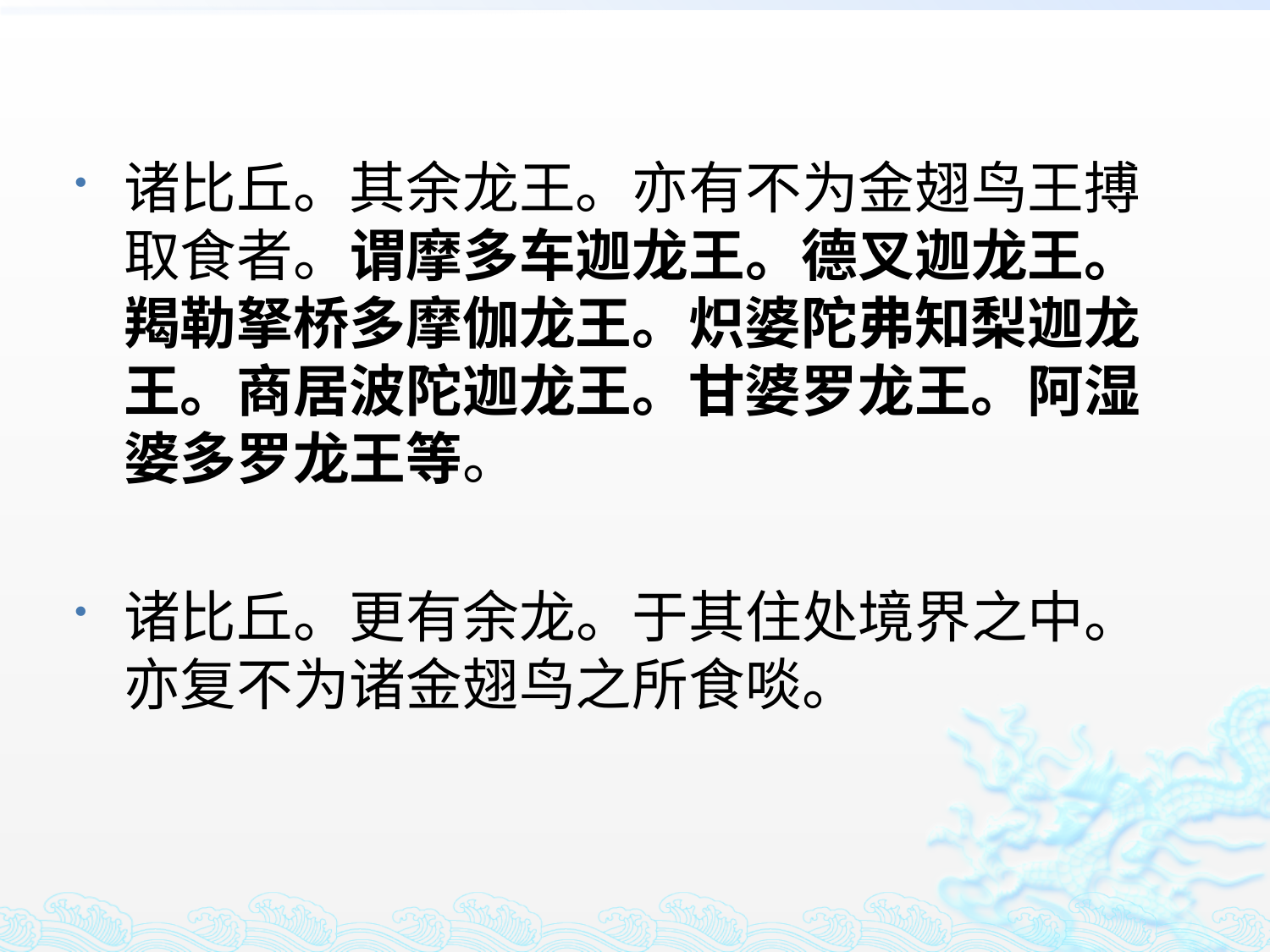

诸比丘。其余龙王。亦有不为金翅鸟王搏取食者。谓摩多车迦龙王。德叉迦龙王。羯勒拏桥多摩伽龙王。炽婆陀弗知梨迦龙王。商居波陀迦龙王。甘婆罗龙王。阿湿婆多罗龙王等。

诸比丘。更有余龙。于其住处境界之中。亦复不为诸金翅鸟之所食啖。